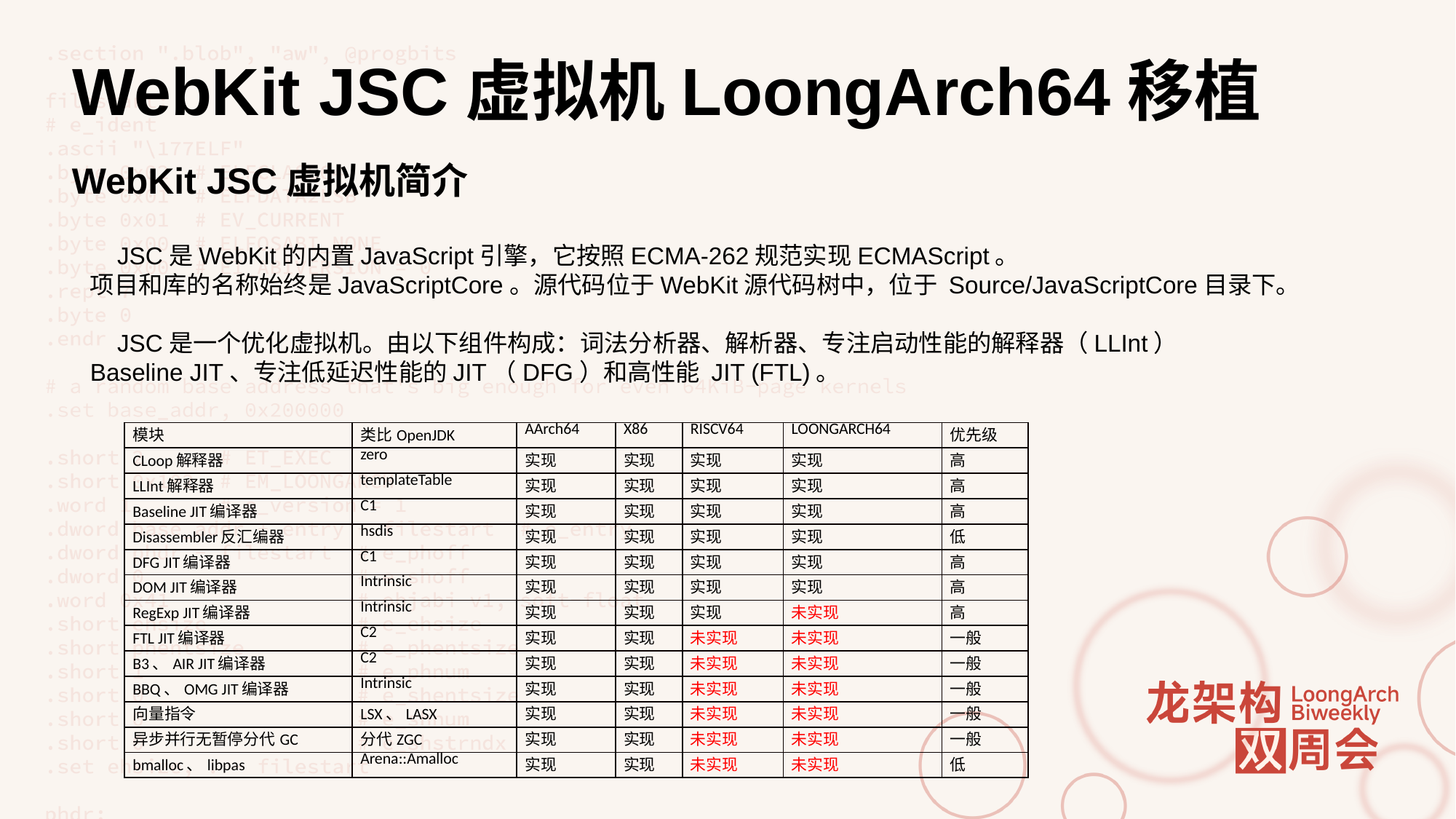

# WebKit JSC虚拟机LoongArch64移植
WebKit JSC虚拟机简介

    JSC是WebKit的内置JavaScript引擎，它按照ECMA-262规范实现ECMAScript。
项目和库的名称始终是JavaScriptCore。源代码位于WebKit源代码树中，位于 Source/JavaScriptCore目录下。

    JSC是一个优化虚拟机。由以下组件构成：词法分析器、解析器、专注启动性能的解释器（LLInt）
Baseline JIT、专注低延迟性能的JIT（DFG）和高性能 JIT (FTL)。
| 模块 | 类比OpenJDK | AArch64 | X86 | RISCV64 | LOONGARCH64 | 优先级 |
| --- | --- | --- | --- | --- | --- | --- |
| CLoop解释器 | zero | 实现 | 实现 | 实现 | 实现 | 高 |
| LLInt解释器 | templateTable | 实现 | 实现 | 实现 | 实现 | 高 |
| Baseline JIT编译器 | C1 | 实现 | 实现 | 实现 | 实现 | 高 |
| Disassembler反汇编器 | hsdis | 实现 | 实现 | 实现 | 实现 | 低 |
| DFG JIT编译器 | C1 | 实现 | 实现 | 实现 | 实现 | 高 |
| DOM JIT编译器 | Intrinsic | 实现 | 实现 | 实现 | 实现 | 高 |
| RegExp JIT编译器 | Intrinsic | 实现 | 实现 | 实现 | 未实现 | 高 |
| FTL JIT编译器 | C2 | 实现 | 实现 | 未实现 | 未实现 | 一般 |
| B3、AIR JIT编译器 | C2 | 实现 | 实现 | 未实现 | 未实现 | 一般 |
| BBQ、OMG JIT编译器 | Intrinsic | 实现 | 实现 | 未实现 | 未实现 | 一般 |
| 向量指令 | LSX、LASX | 实现 | 实现 | 未实现 | 未实现 | 一般 |
| 异步并行无暂停分代GC | 分代ZGC | 实现 | 实现 | 未实现 | 未实现 | 一般 |
| bmalloc、libpas | Arena::Amalloc | 实现 | 实现 | 未实现 | 未实现 | 低 |